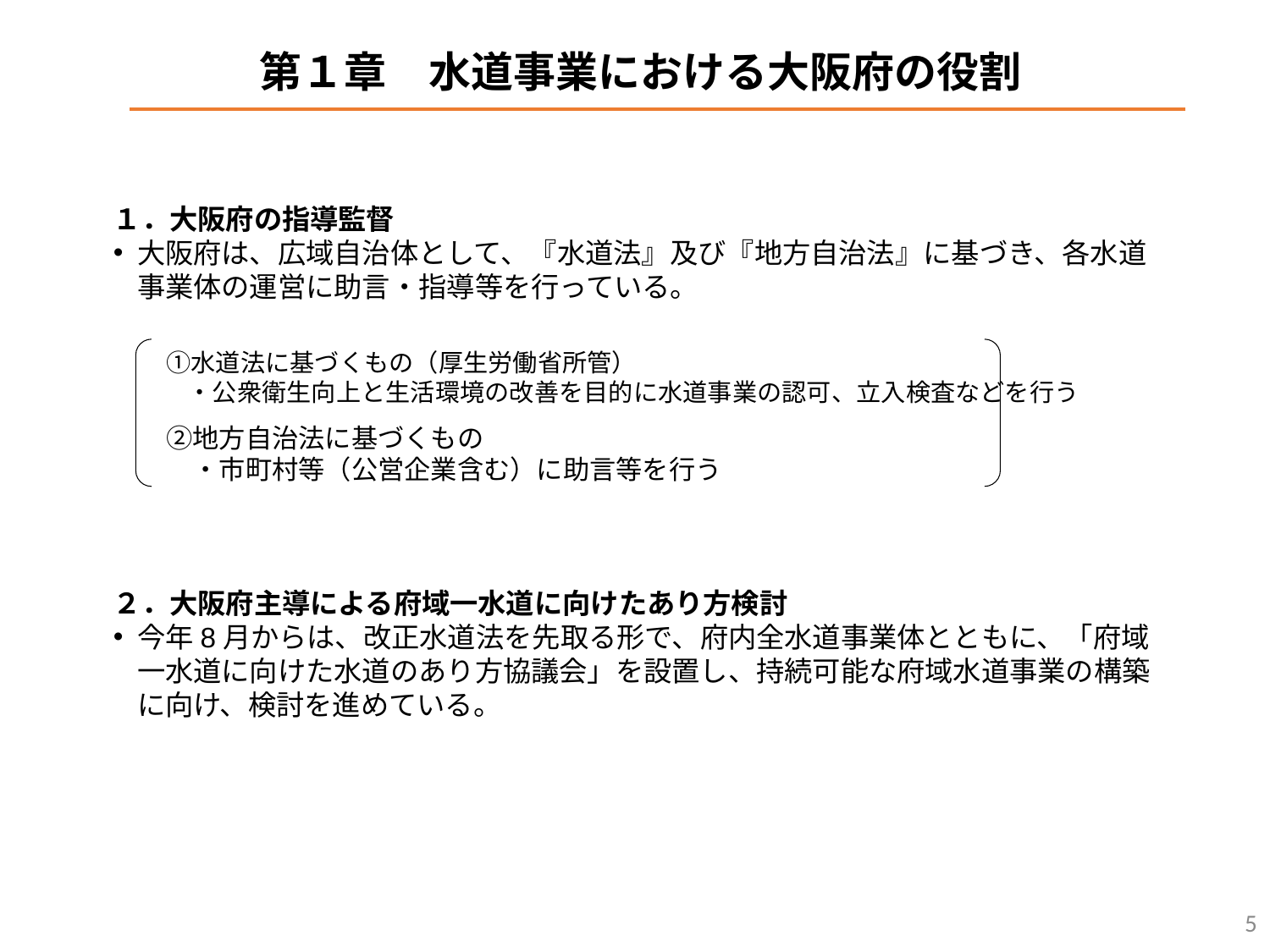

第１章　水道事業における大阪府の役割
１．大阪府の指導監督
大阪府は、広域自治体として、『水道法』及び『地方自治法』に基づき、各水道事業体の運営に助言・指導等を行っている。

　　①水道法に基づくもの（厚生労働省所管）
　　　・公衆衛生向上と生活環境の改善を目的に水道事業の認可、立入検査などを行う

　　②地方自治法に基づくもの
　　　・市町村等（公営企業含む）に助言等を行う

２．大阪府主導による府域一水道に向けたあり方検討
今年8月からは、改正水道法を先取る形で、府内全水道事業体とともに、「府域一水道に向けた水道のあり方協議会」を設置し、持続可能な府域水道事業の構築に向け、検討を進めている。

5